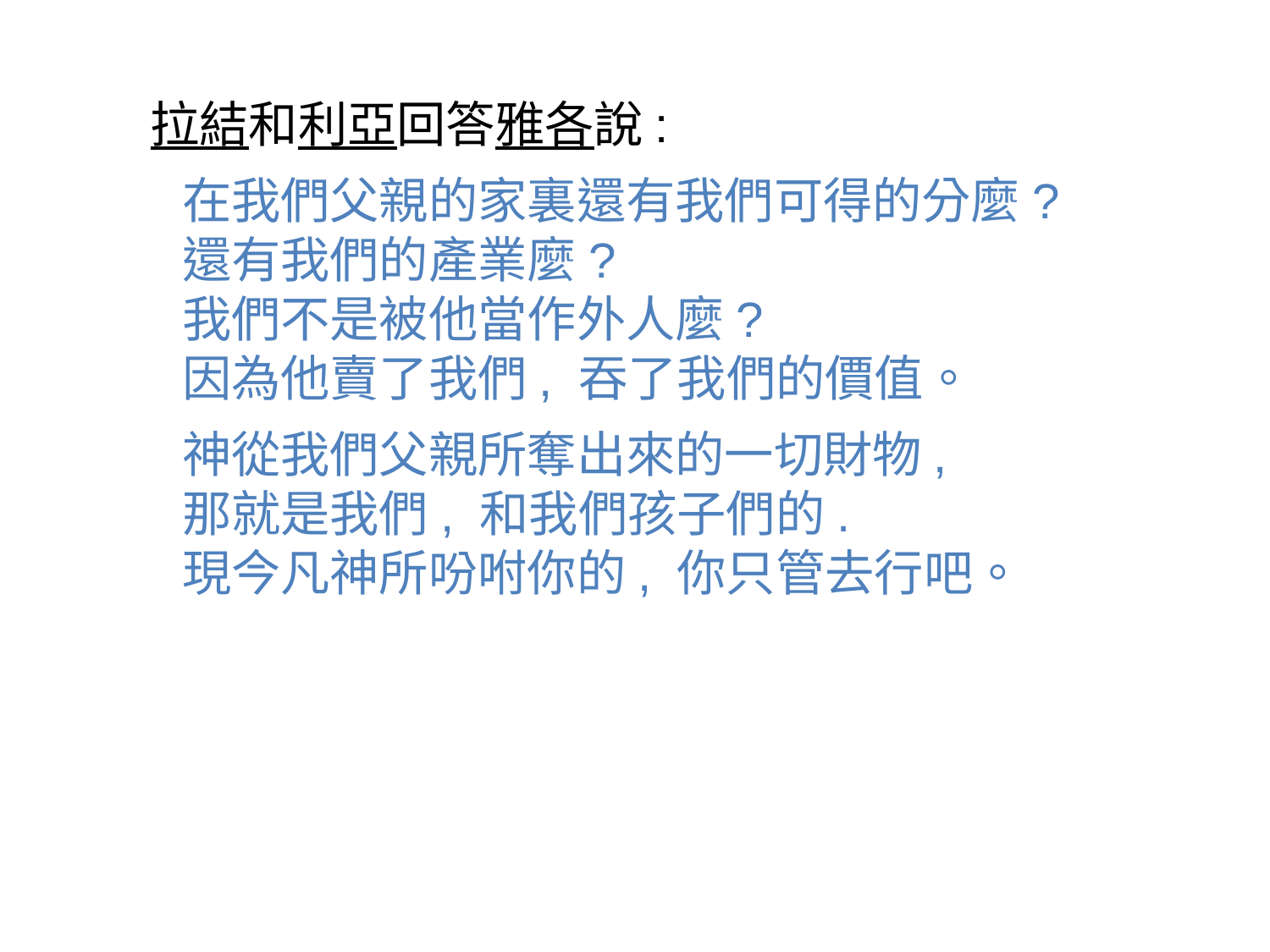

拉結和利亞回答雅各說:

在我們父親的家裏還有我們可得的分麼?
還有我們的產業麼?
我們不是被他當作外人麼?
因為他賣了我們, 吞了我們的價值。

神從我們父親所奪出來的一切財物,
那就是我們, 和我們孩子們的.
現今凡神所吩咐你的, 你只管去行吧。